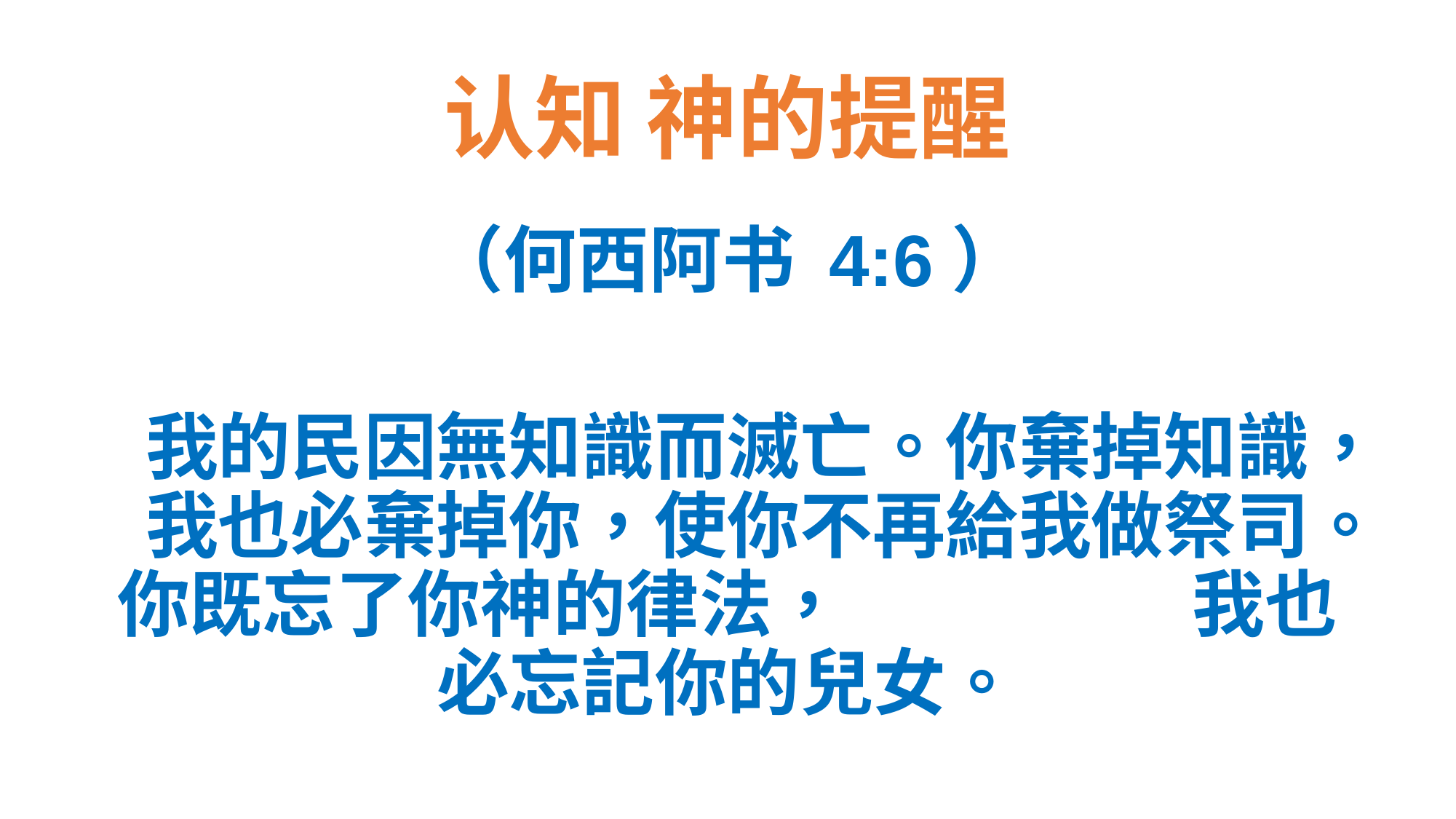

# 认知 神的提醒
（何西阿书 4:6）

我的民因無知識而滅亡。你棄掉知識，我也必棄掉你，使你不再給我做祭司。你既忘了你神的律法，                     我也必忘記你的兒女。